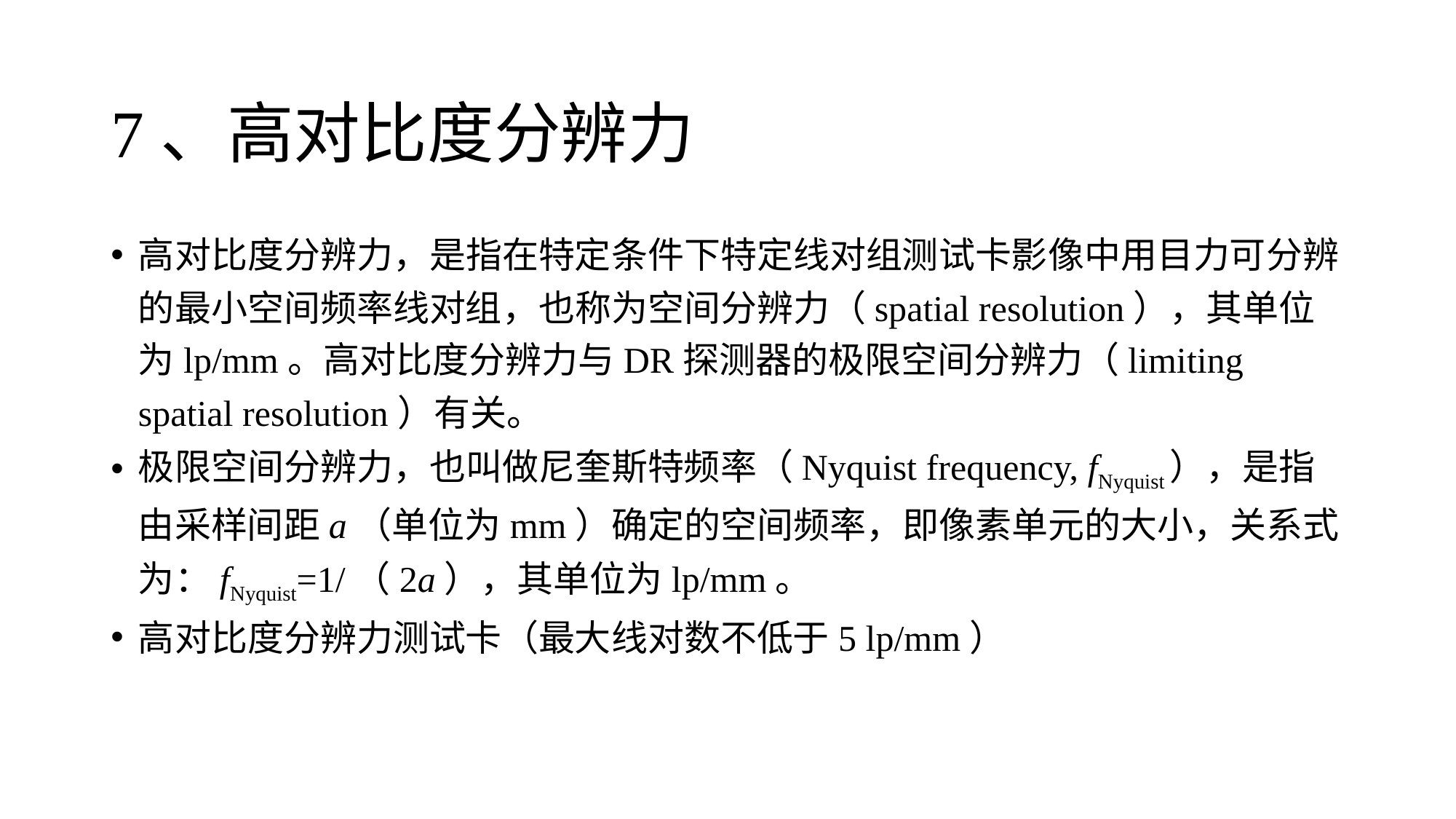

# 7、高对比度分辨力
高对比度分辨力，是指在特定条件下特定线对组测试卡影像中用目力可分辨的最小空间频率线对组，也称为空间分辨力（spatial resolution），其单位为lp/mm。高对比度分辨力与DR探测器的极限空间分辨力（limiting spatial resolution）有关。
极限空间分辨力，也叫做尼奎斯特频率（Nyquist frequency, fNyquist），是指由采样间距a（单位为mm）确定的空间频率，即像素单元的大小，关系式为：fNyquist=1/（2a），其单位为lp/mm。
高对比度分辨力测试卡（最大线对数不低于5 lp/mm）